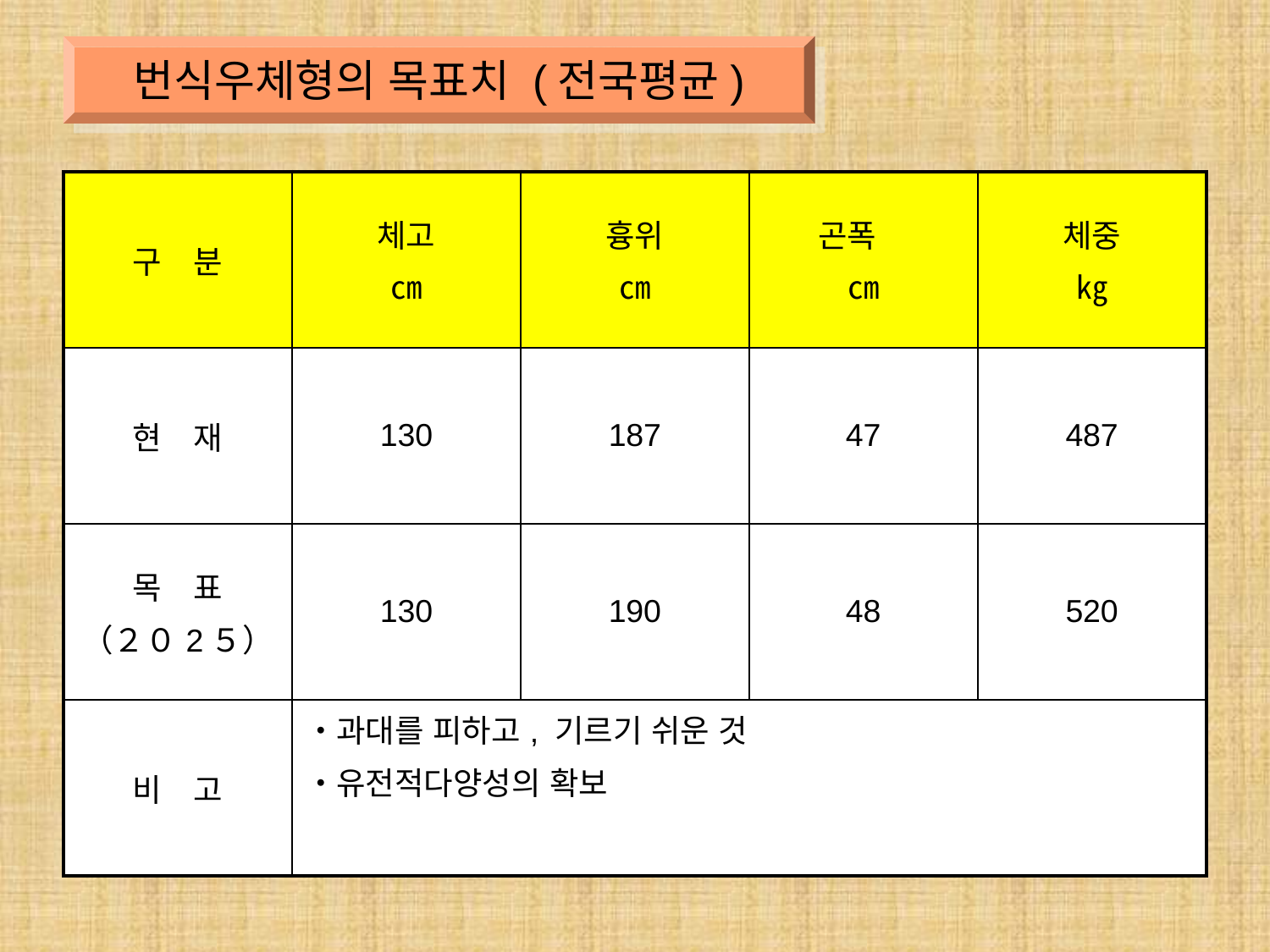

번식우체형의 목표치 (전국평균)
| 구　분 | 체고 ㎝ | 흉위 ㎝ | 곤폭　 ㎝ | 체중 ㎏ |
| --- | --- | --- | --- | --- |
| 현　재 | 130 | 187 | 47 | 487 |
| 목　표 （２０2５） | 130 | 190 | 48 | 520 |
| 비　고 | ・과대를 피하고, 기르기 쉬운 것 ・유전적다양성의 확보 |  |  |  |